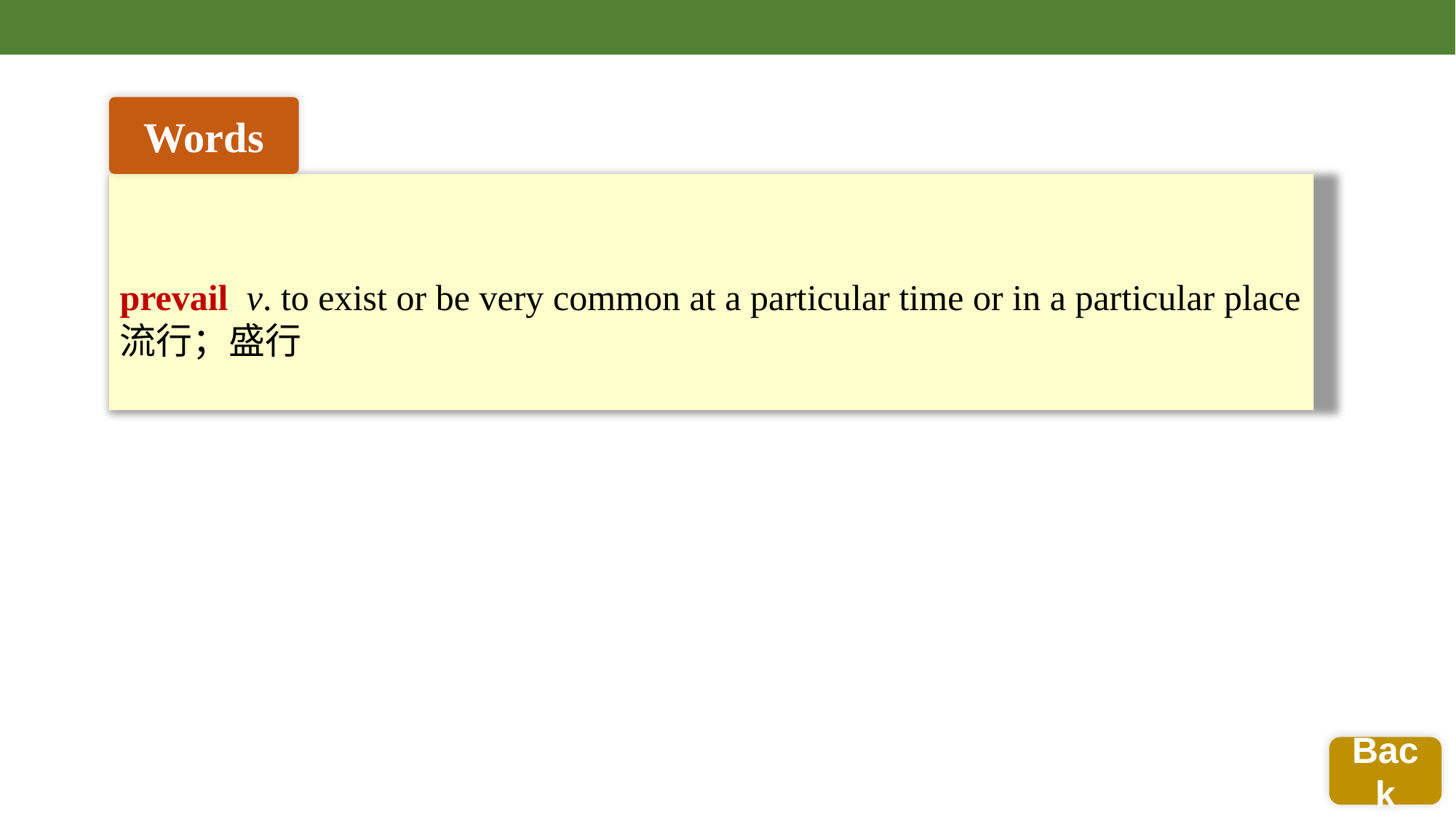

Words

prevail  v. to exist or be very common at a particular time or in a particular place 流行；盛行

Back